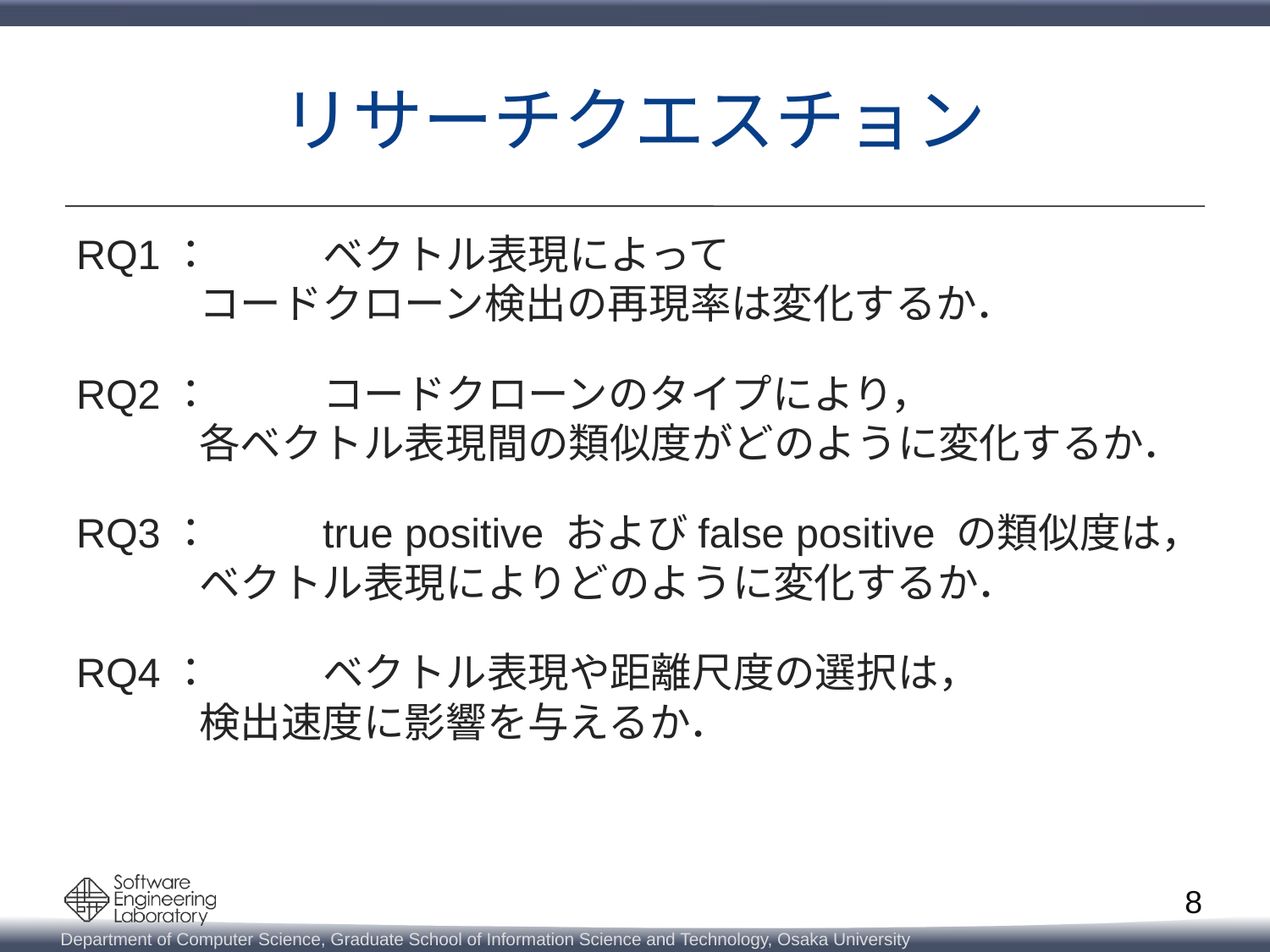

# リサーチクエスチョン
RQ1：	ベクトル表現によって
	コードクローン検出の再現率は変化するか．
RQ2：	コードクローンのタイプにより，
	各ベクトル表現間の類似度がどのように変化するか．
RQ3：	true positive およびfalse positive の類似度は，
	ベクトル表現によりどのように変化するか．
RQ4：	ベクトル表現や距離尺度の選択は，
	検出速度に影響を与えるか．
RQ2，RQ3は発表時間の都合上，説明を省略します．
8